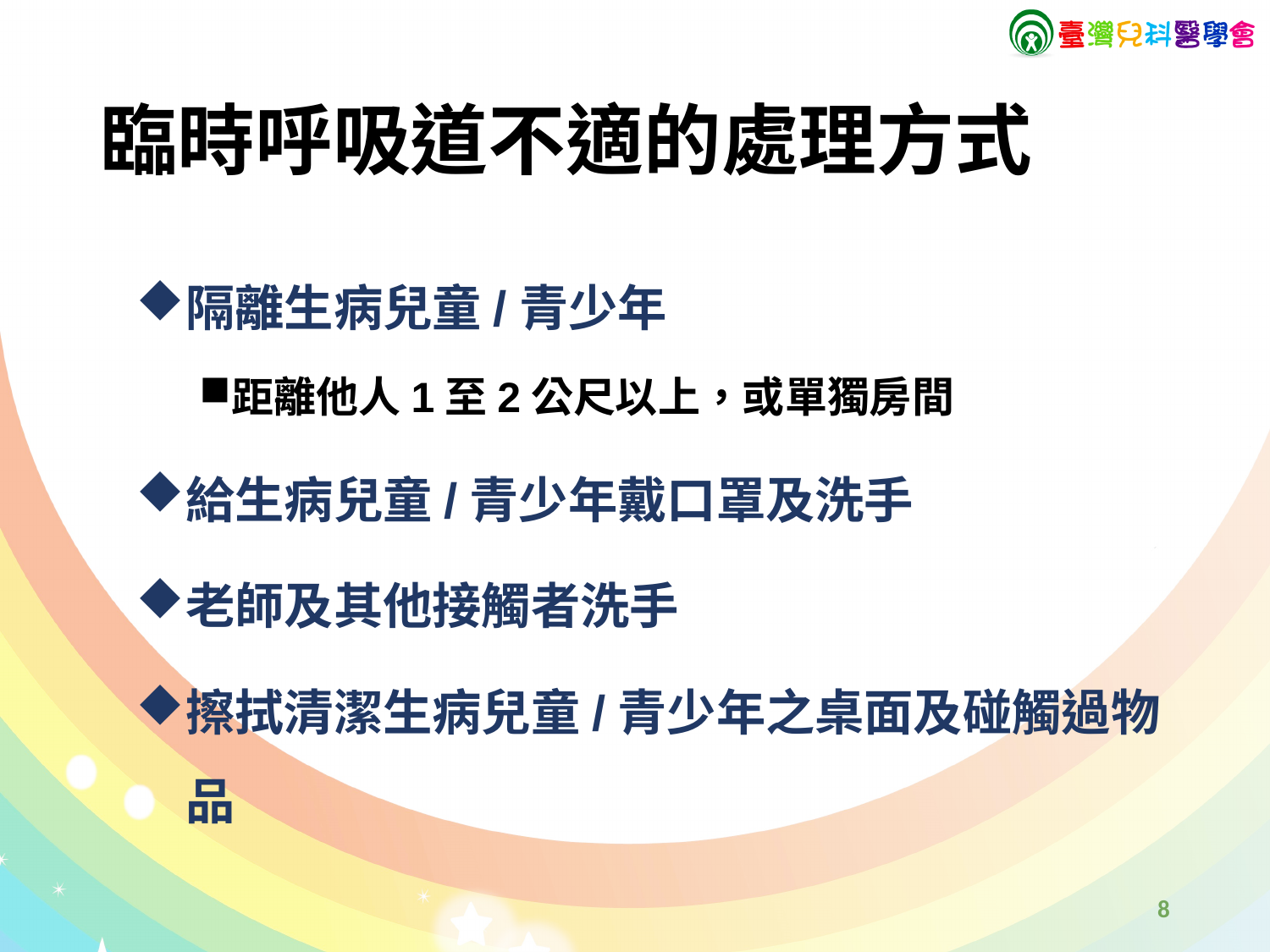

# 臨時呼吸道不適的處理方式
隔離生病兒童/青少年
距離他人1至2公尺以上，或單獨房間
給生病兒童/青少年戴口罩及洗手
老師及其他接觸者洗手
擦拭清潔生病兒童/青少年之桌面及碰觸過物品

8